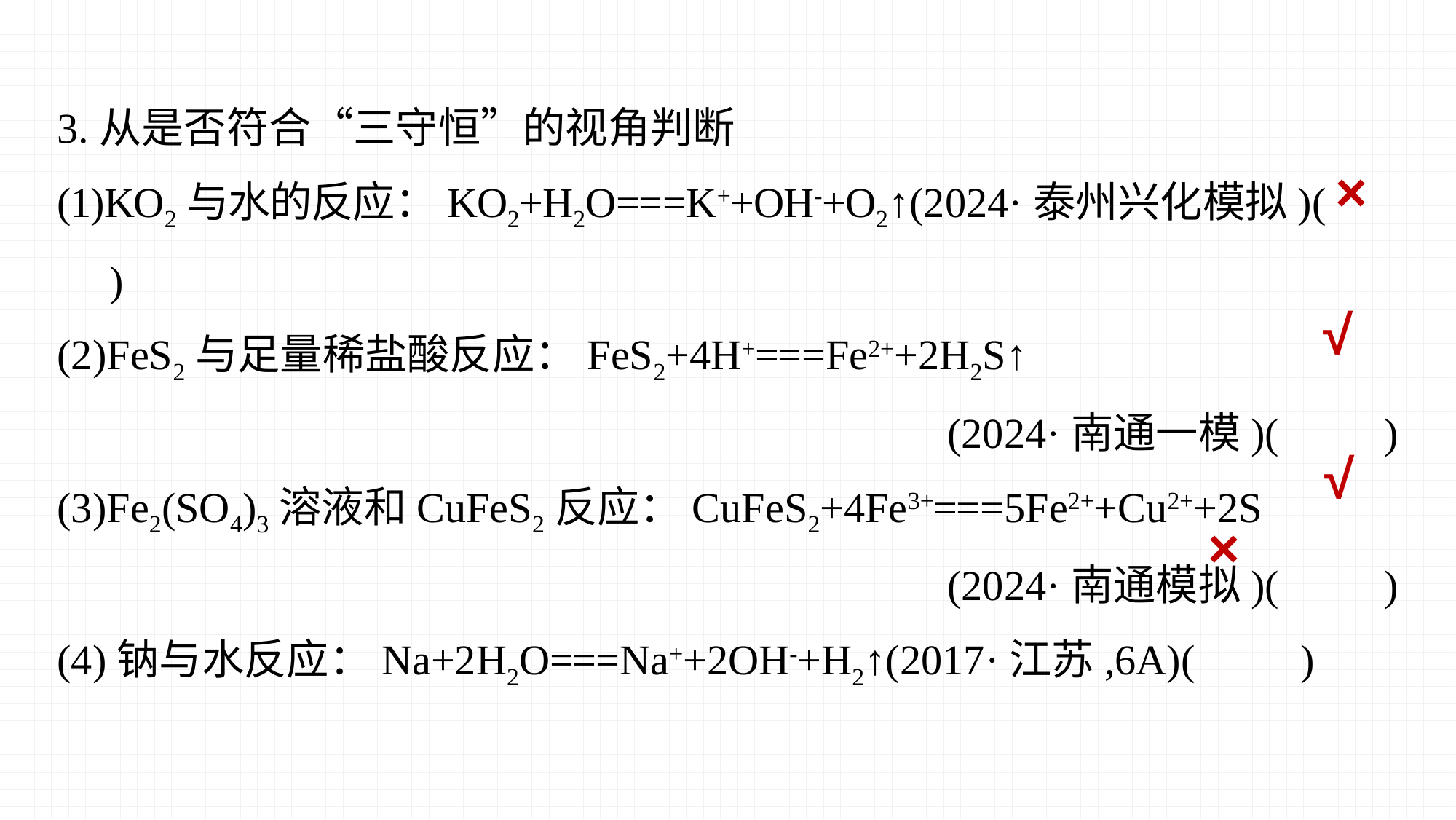

3.从是否符合“三守恒”的视角判断
(1)KO2与水的反应：KO2+H2O===K++OH-+O2↑(2024·泰州兴化模拟)(　　)
(2)FeS2与足量稀盐酸反应：FeS2+4H+===Fe2++2H2S↑
(2024·南通一模)(　　)
(3)Fe2(SO4)3溶液和CuFeS2反应：CuFeS2+4Fe3+===5Fe2++Cu2++2S
(2024·南通模拟)(　　)
(4)钠与水反应：Na+2H2O===Na++2OH-+H2↑(2017·江苏,6A)(　　)
×
√
√
×